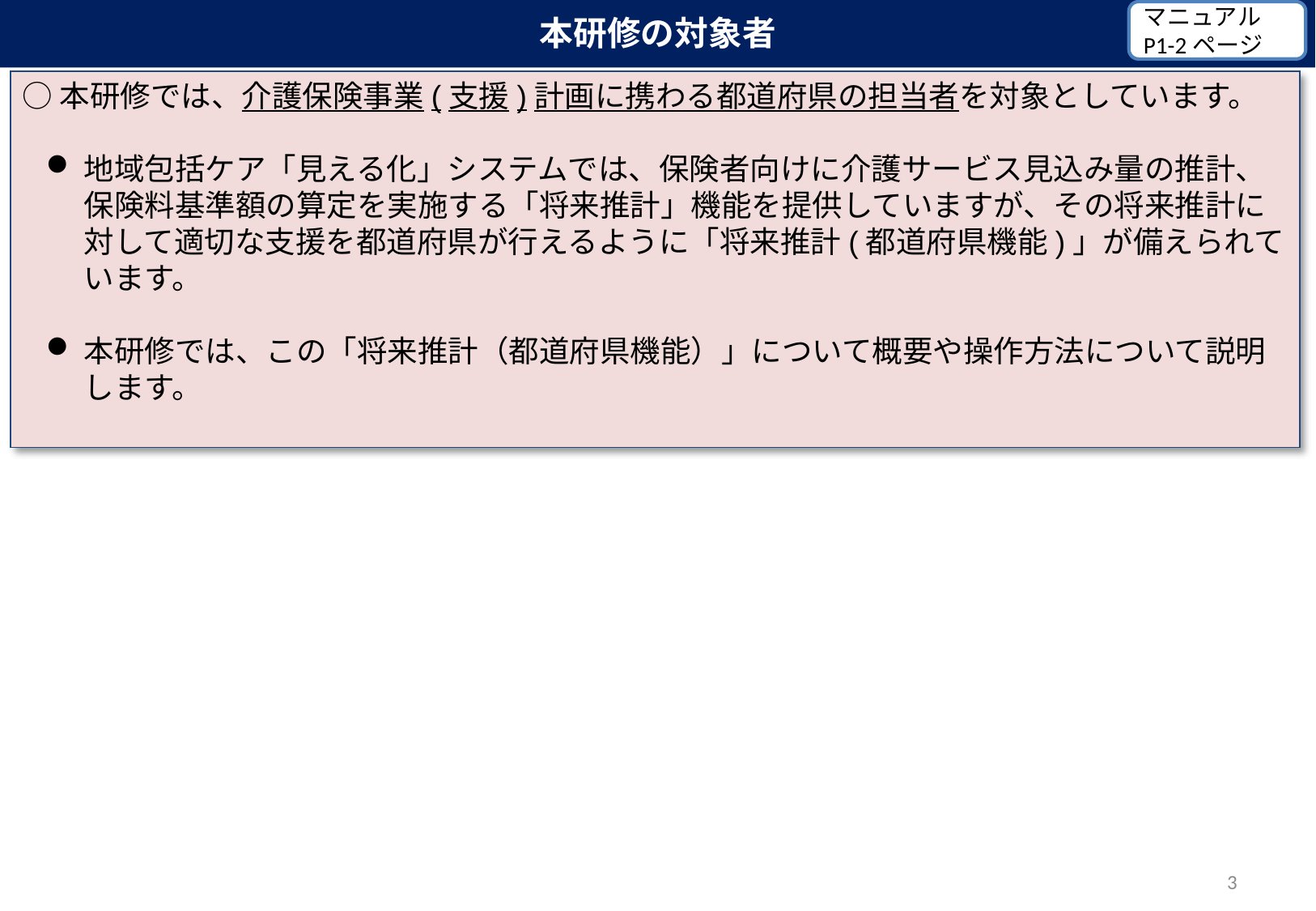

本研修の対象者
マニュアル
P1-2ページ

○本研修では、介護保険事業(支援)計画に携わる都道府県の担当者を対象としています。

地域包括ケア「見える化」システムでは、保険者向けに介護サービス見込み量の推計、保険料基準額の算定を実施する「将来推計」機能を提供していますが、その将来推計に対して適切な支援を都道府県が行えるように「将来推計(都道府県機能)」が備えられています。

本研修では、この「将来推計（都道府県機能）」について概要や操作方法について説明します。

3